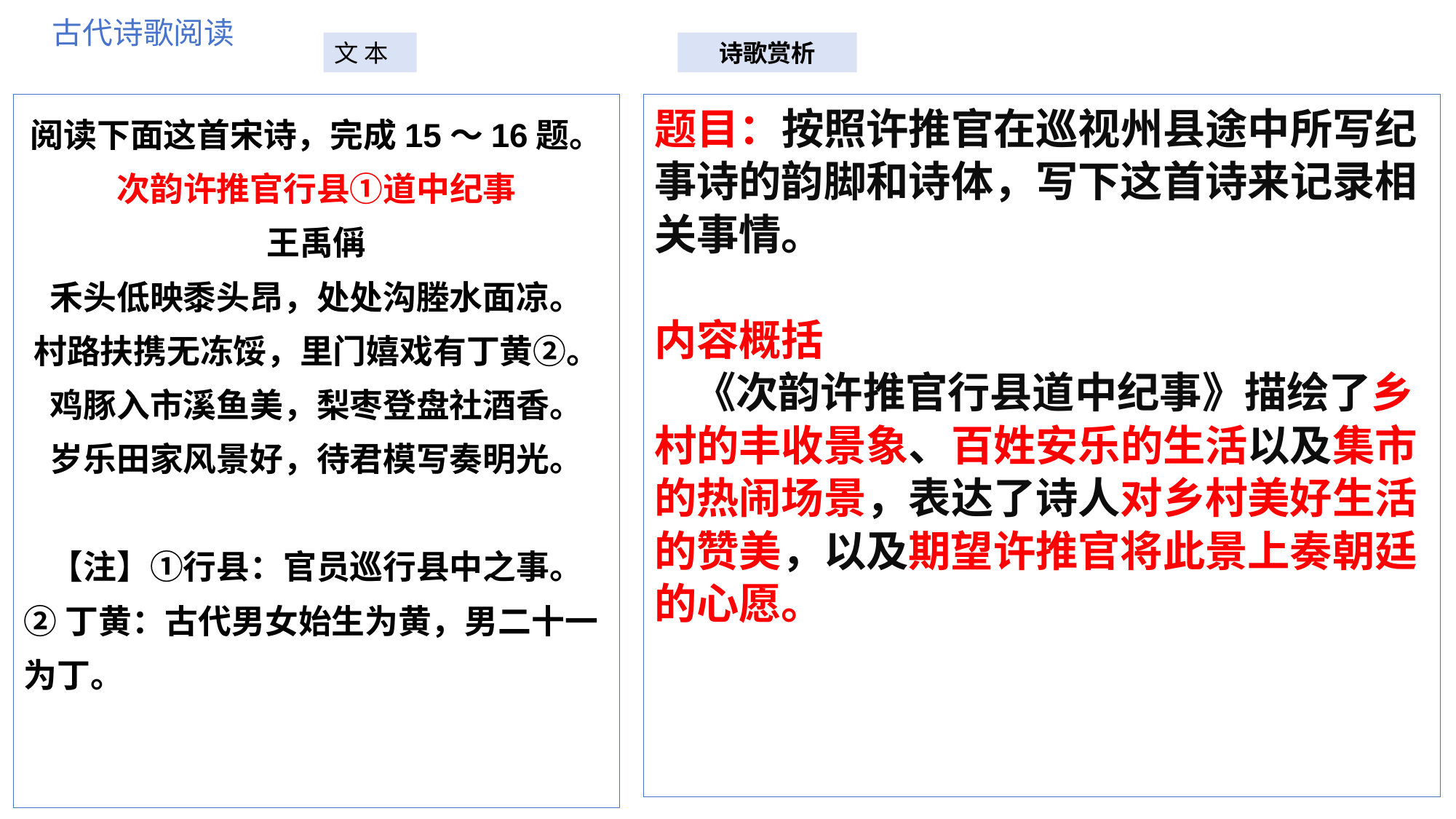

古代诗歌阅读
文 本
诗歌赏析
阅读下面这首宋诗，完成15～16题。
次韵许推官行县①道中纪事
王禹偁
禾头低映黍头昂，处处沟塍水面凉。
村路扶携无冻馁，里门嬉戏有丁黄②。
鸡豚入市溪鱼美，梨枣登盘社酒香。
岁乐田家风景好，待君模写奏明光。

【注】①行县：官员巡行县中之事。
②丁黄：古代男女始生为黄，男二十一为丁。
题目：按照许推官在巡视州县途中所写纪事诗的韵脚和诗体，写下这首诗来记录相关事情。

内容概括
   《次韵许推官行县道中纪事》描绘了乡村的丰收景象、百姓安乐的生活以及集市的热闹场景，表达了诗人对乡村美好生活的赞美，以及期望许推官将此景上奏朝廷的心愿。